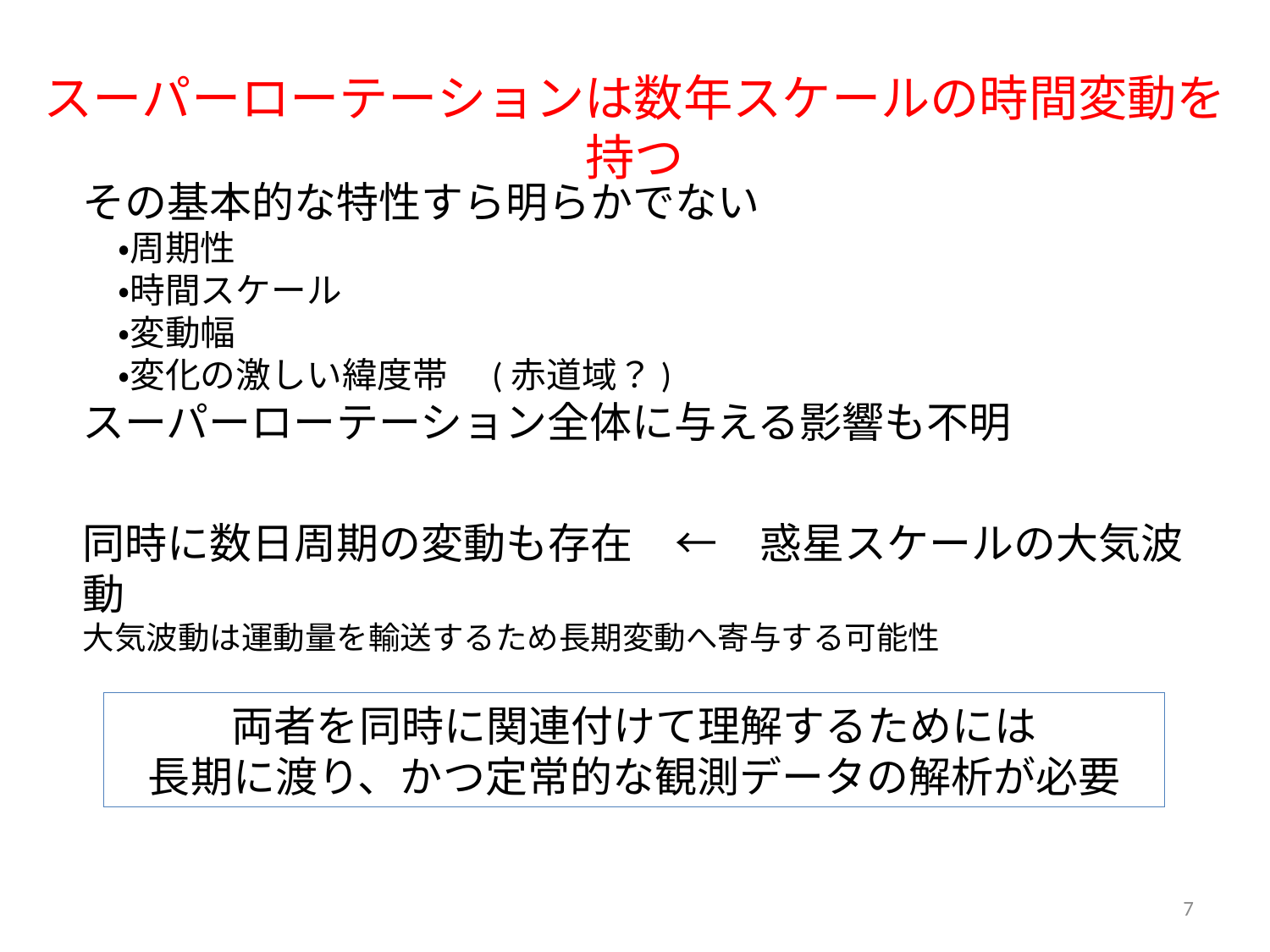

スーパーローテーションは数年スケールの時間変動を持つ
その基本的な特性すら明らかでない
　・周期性
　・時間スケール
　・変動幅
　・変化の激しい緯度帯　(赤道域？)
スーパーローテーション全体に与える影響も不明
同時に数日周期の変動も存在　←　惑星スケールの大気波動
大気波動は運動量を輸送するため長期変動へ寄与する可能性
両者を同時に関連付けて理解するためには
長期に渡り、かつ定常的な観測データの解析が必要
7